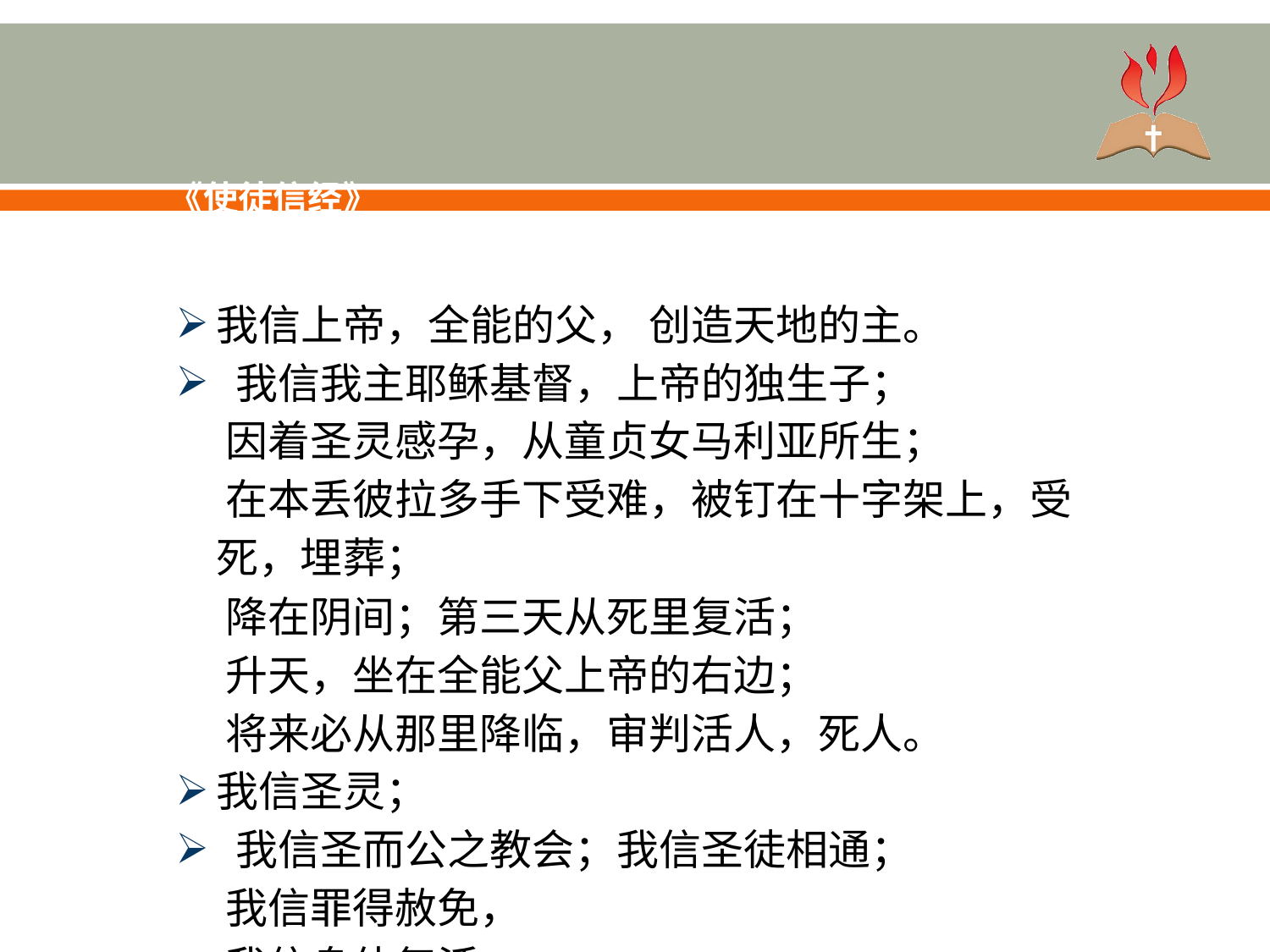

《使徒信经》
我信上帝，全能的父， 创造天地的主。
 我信我主耶稣基督，上帝的独生子；
 因着圣灵感孕，从童贞女马利亚所生；
 在本丢彼拉多手下受难，被钉在十字架上，受死，埋葬；
 降在阴间；第三天从死里复活；
 升天，坐在全能父上帝的右边；
 将来必从那里降临，审判活人，死人。
我信圣灵；
 我信圣而公之教会；我信圣徒相通；
 我信罪得赦免，
 我信身体复活
我信永生。阿们！